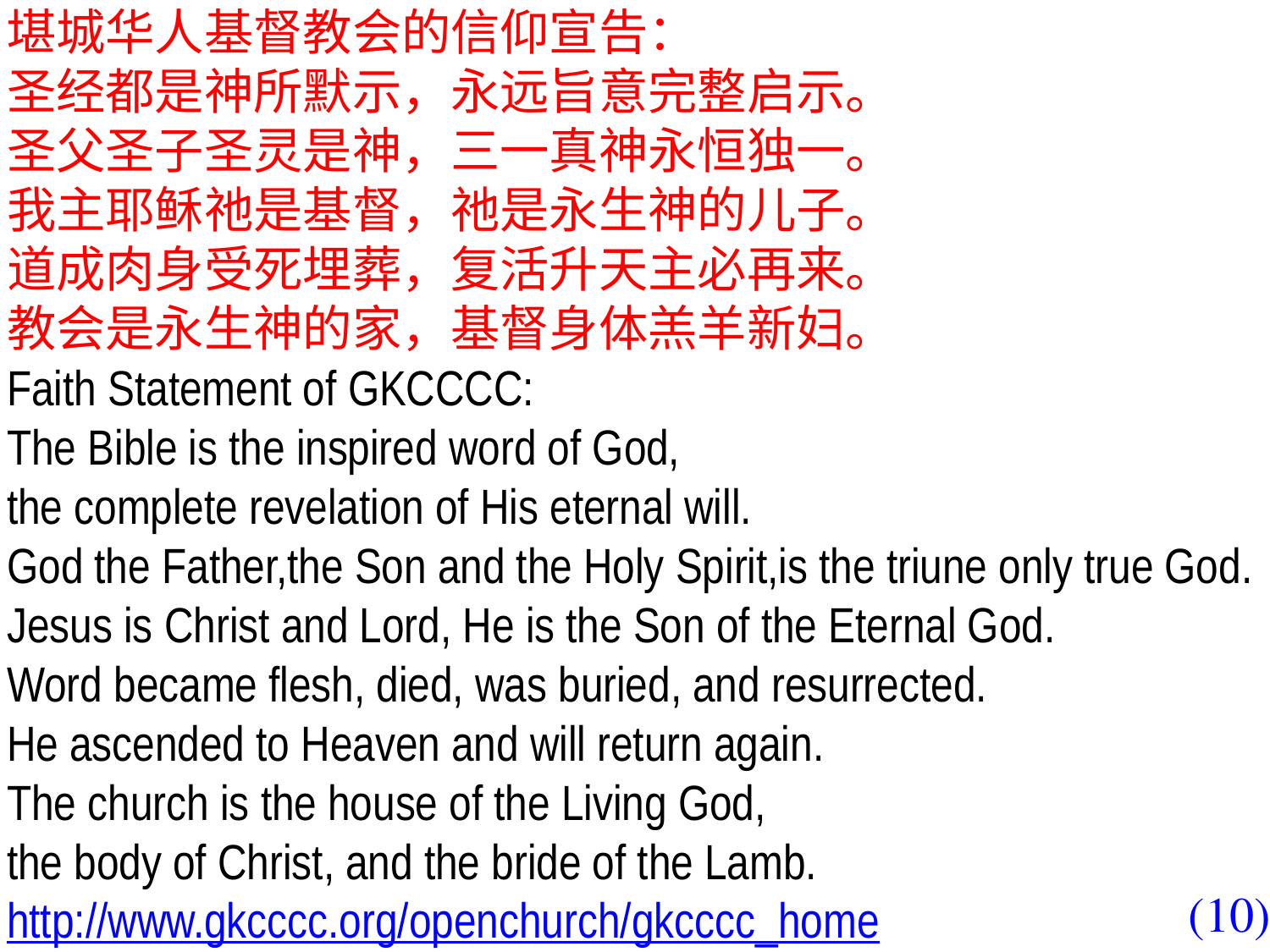

堪城华人基督教会的信仰宣告：
圣经都是神所默示，永远旨意完整启示。
圣父圣子圣灵是神，三一真神永恒独一。
我主耶稣祂是基督，祂是永生神的儿子。
道成肉身受死埋葬，复活升天主必再来。
教会是永生神的家，基督身体羔羊新妇。
Faith Statement of GKCCCC:
The Bible is the inspired word of God,
the complete revelation of His eternal will.
God the Father,the Son and the Holy Spirit,is the triune only true God.
Jesus is Christ and Lord, He is the Son of the Eternal God.
Word became flesh, died, was buried, and resurrected.
He ascended to Heaven and will return again.
The church is the house of the Living God,
the body of Christ, and the bride of the Lamb.
http://www.gkcccc.org/openchurch/gkcccc_home
(10)